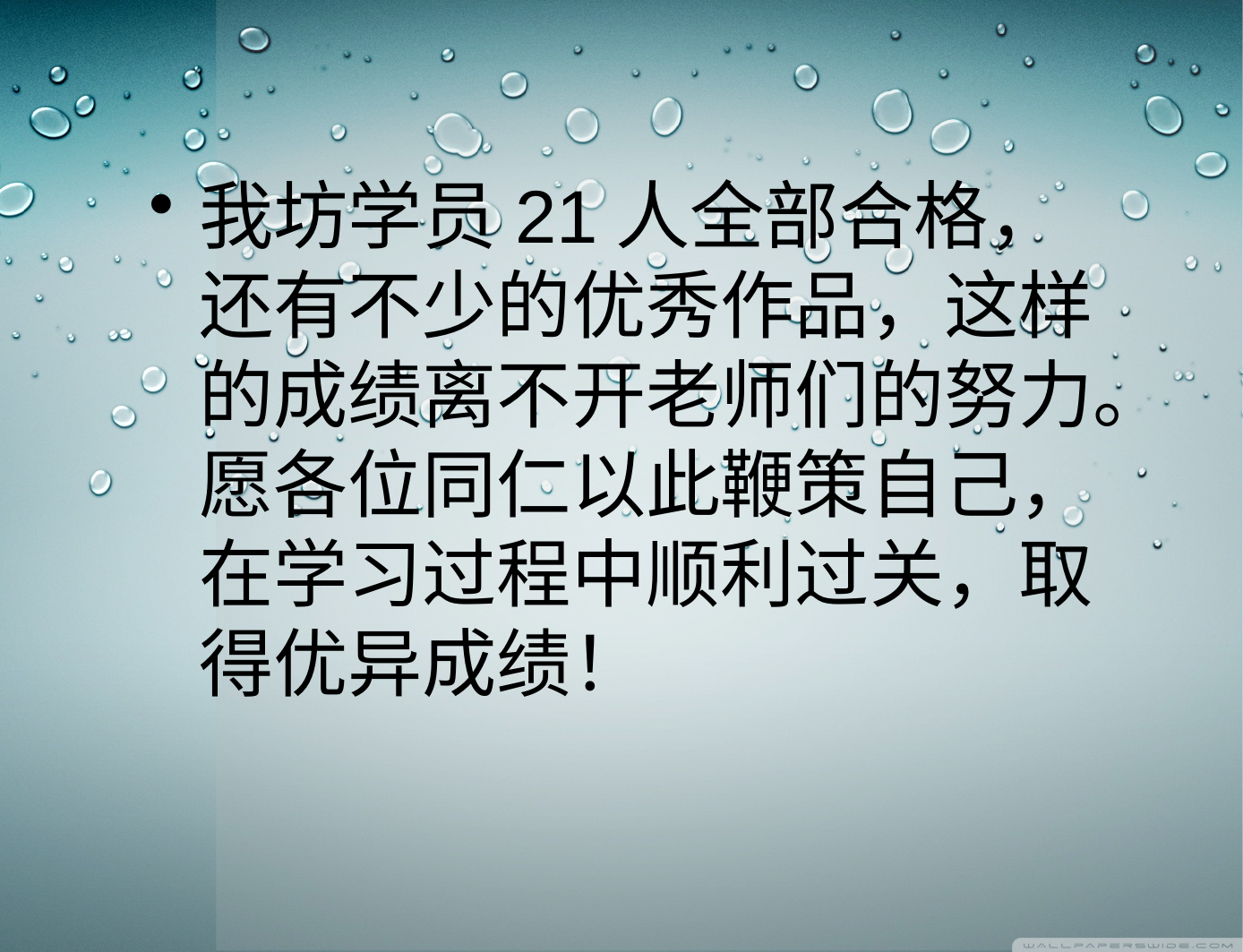

我坊学员21人全部合格，还有不少的优秀作品，这样的成绩离不开老师们的努力。愿各位同仁以此鞭策自己，在学习过程中顺利过关，取得优异成绩！